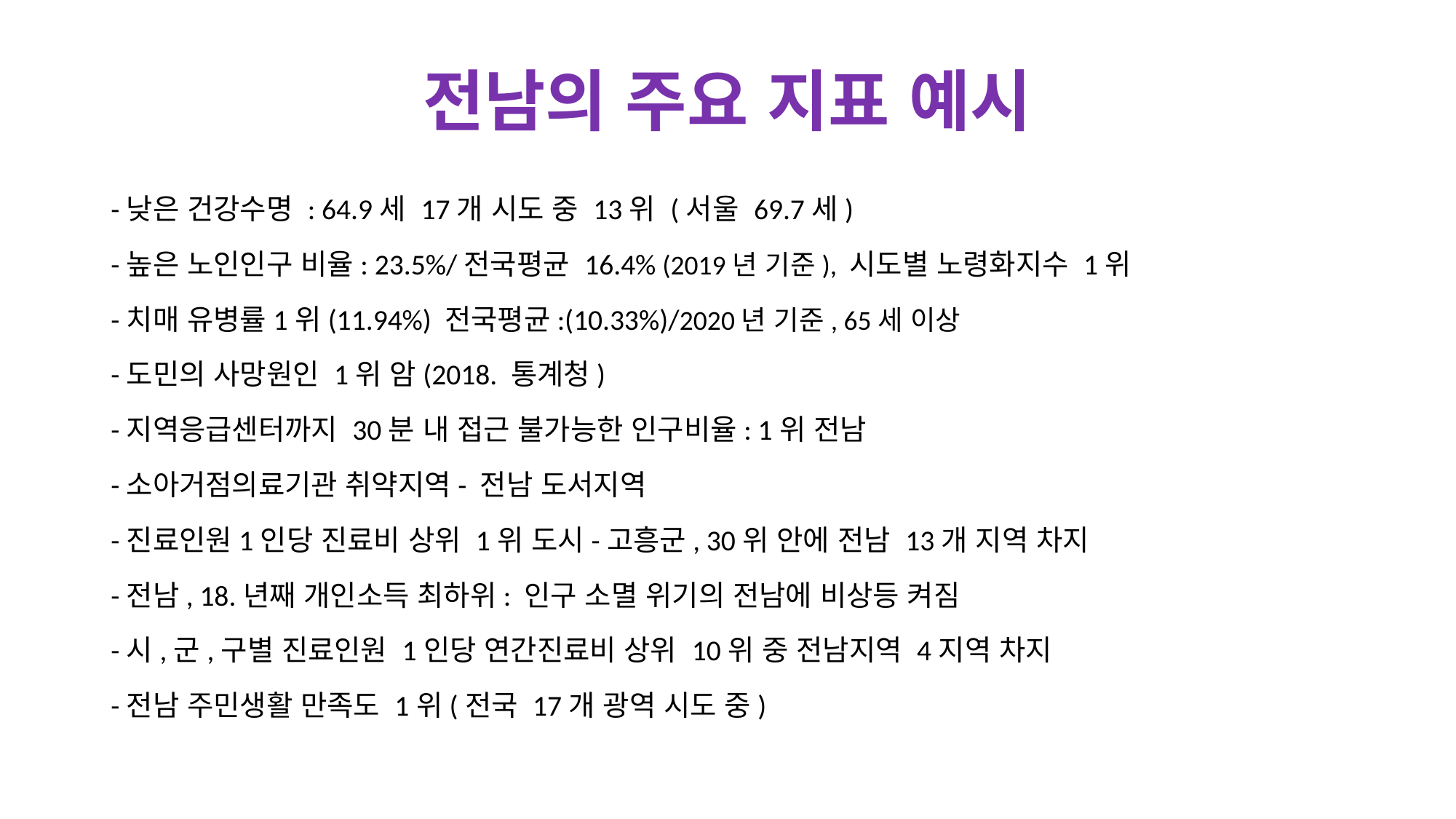

# 전남의 주요 지표 예시
-낮은 건강수명 : 64.9세 17개 시도 중 13위 (서울 69.7세)
-높은 노인인구 비율: 23.5%/전국평균 16.4% (2019년 기준), 시도별 노령화지수 1위
-치매 유병률1위(11.94%) 전국평균:(10.33%)/2020년 기준, 65세 이상
-도민의 사망원인 1위 암(2018. 통계청)
-지역응급센터까지 30분 내 접근 불가능한 인구비율: 1위 전남
-소아거점의료기관 취약지역- 전남 도서지역
-진료인원1인당 진료비 상위 1위 도시-고흥군, 30위 안에 전남 13개 지역 차지
-전남, 18.년째 개인소득 최하위: 인구 소멸 위기의 전남에 비상등 켜짐
-시,군,구별 진료인원 1인당 연간진료비 상위 10위 중 전남지역 4지역 차지
-전남 주민생활 만족도 1위(전국 17개 광역 시도 중)